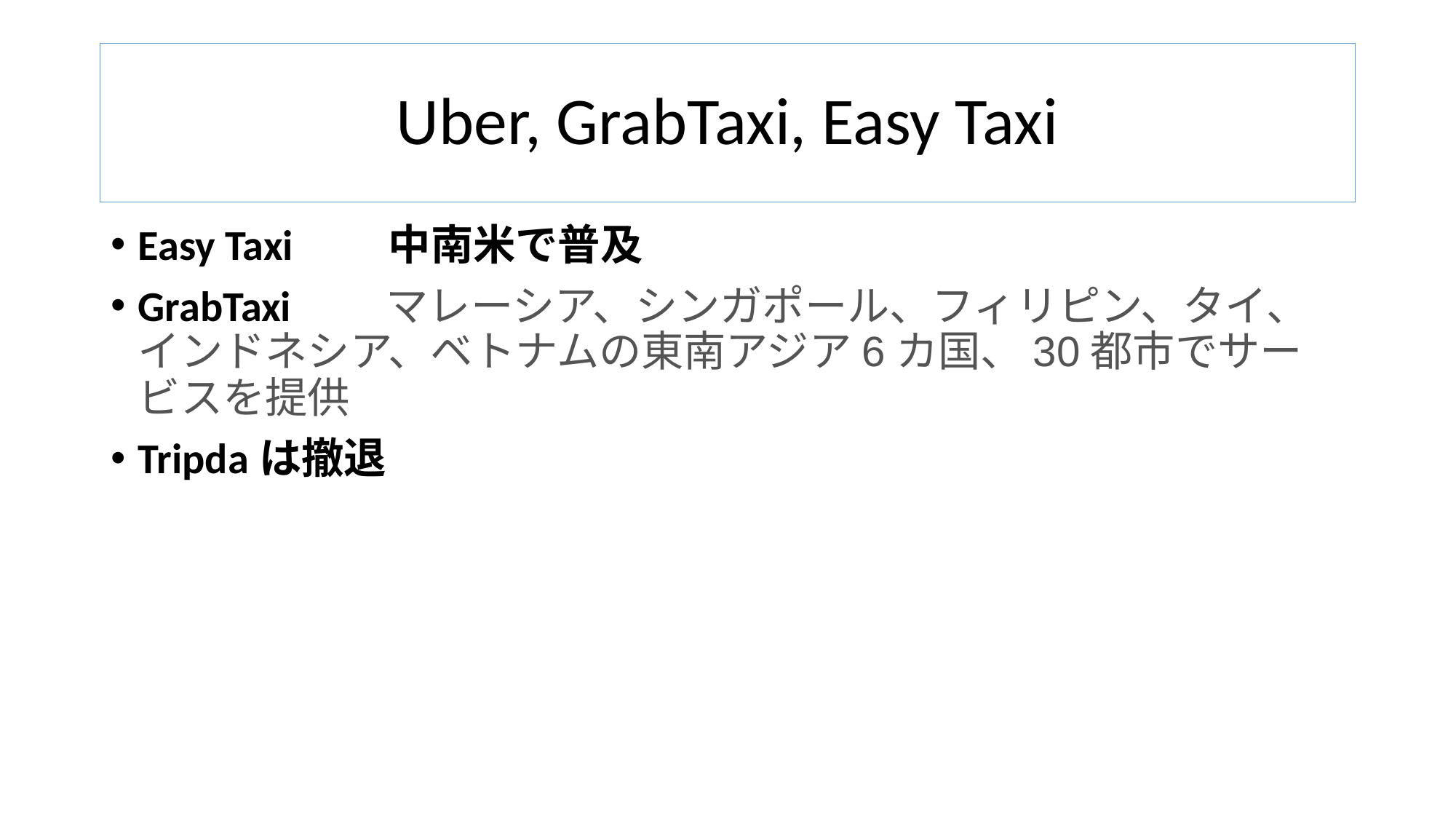

# Uber, GrabTaxi, Easy Taxi
Easy Taxi　　中南米で普及
GrabTaxi　　マレーシア、シンガポール、フィリピン、タイ、インドネシア、ベトナムの東南アジア6カ国、30都市でサービスを提供
Tripdaは撤退